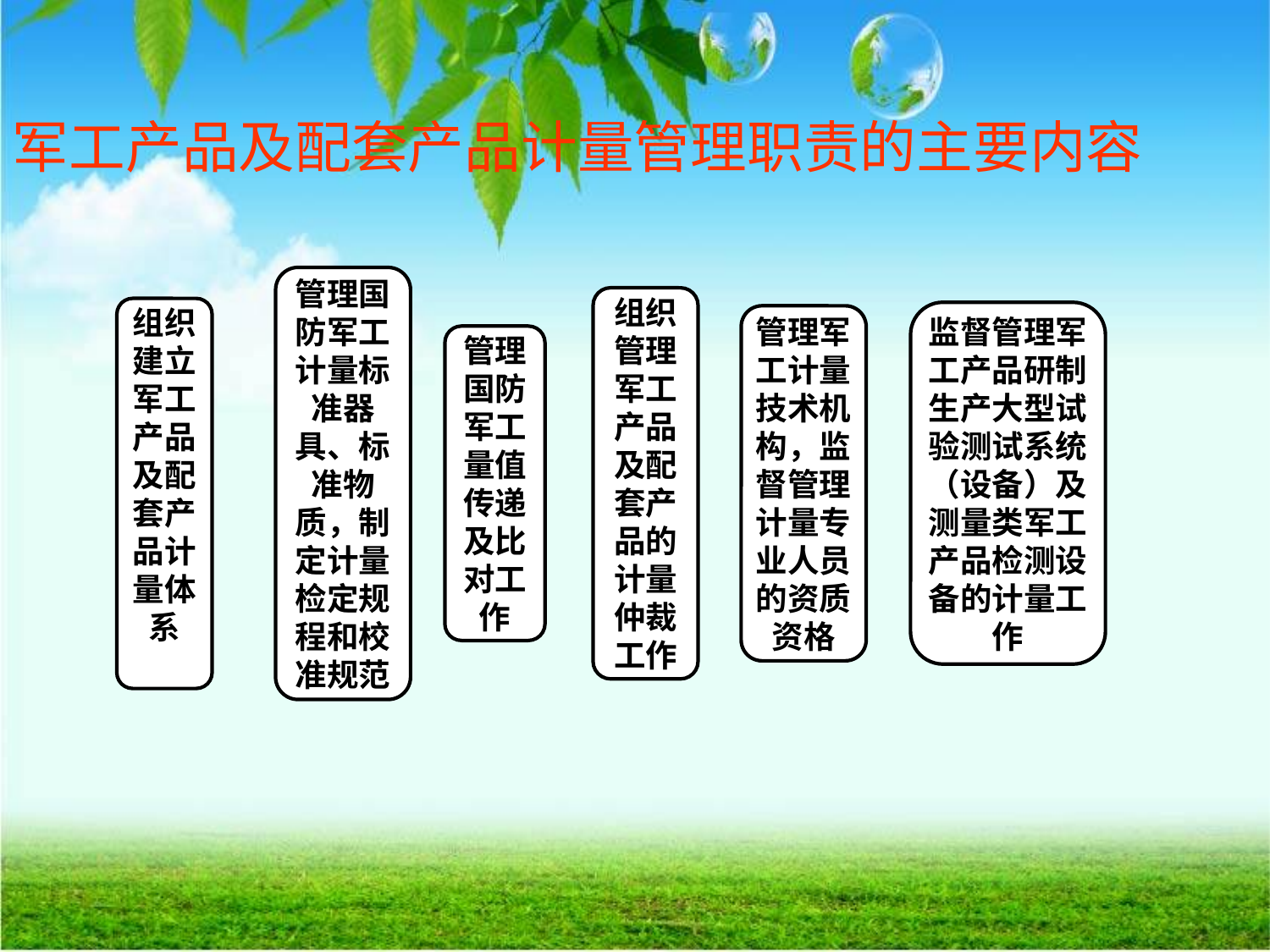

# 军工产品及配套产品计量管理职责的主要内容
管理国防军工计量标准器具、标准物质，制定计量检定规程和校准规范
组织管理军工产品及配套产品的计量仲裁工作
组织建立军工产品及配套产品计量体系

监督管理军工产品研制生产大型试验测试系统（设备）及测量类军工产品检测设备的计量工作
管理军工计量技术机构，监督管理计量专业人员的资质资格
管理国防军工量值传递及比对工作